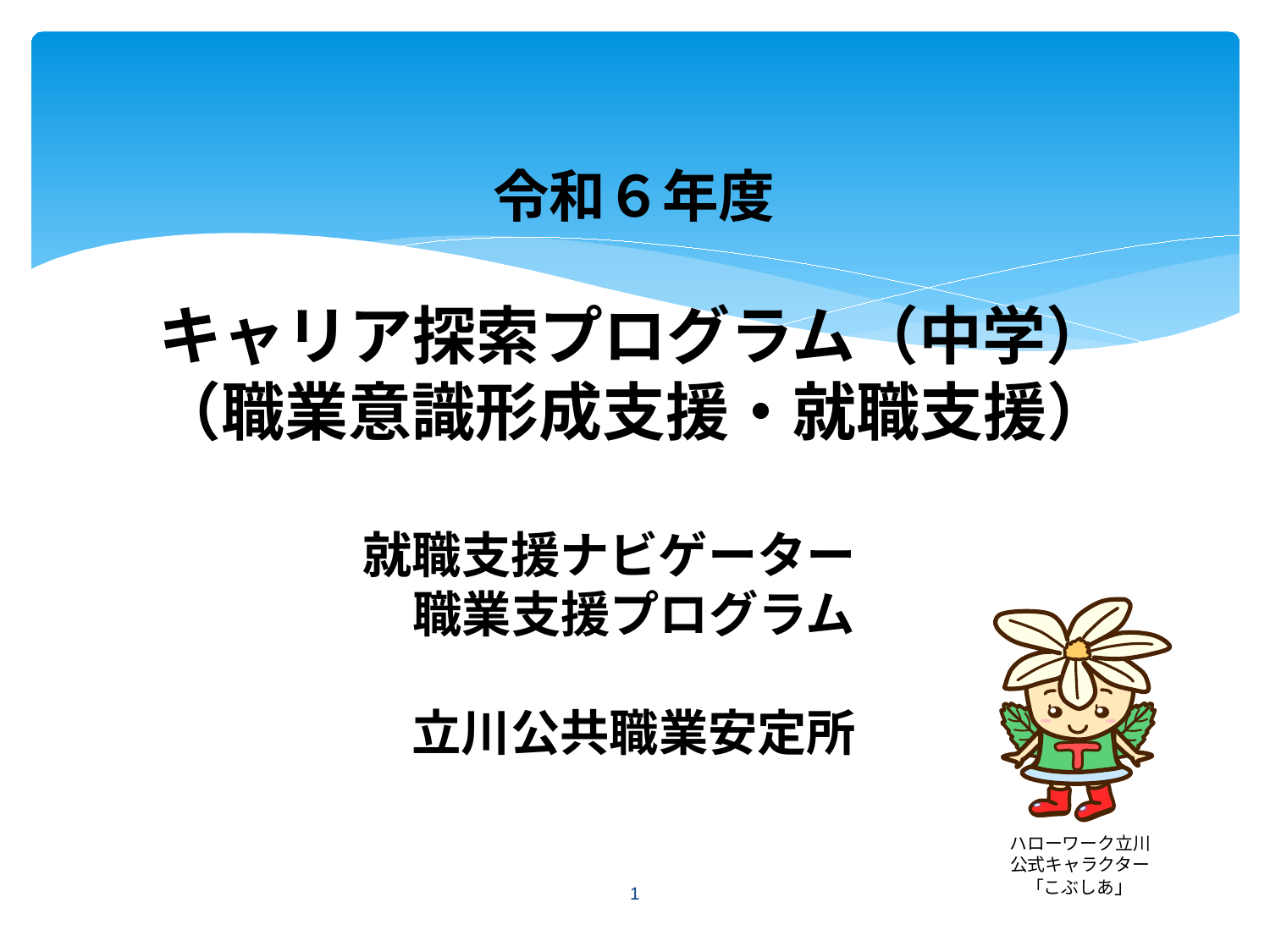

令和６年度

キャリア探索プログラム（中学）
（職業意識形成支援・就職支援）

就職支援ナビゲーター
職業支援プログラム

立川公共職業安定所

ハローワーク立川
公式キャラクター
「こぶしあ」
1